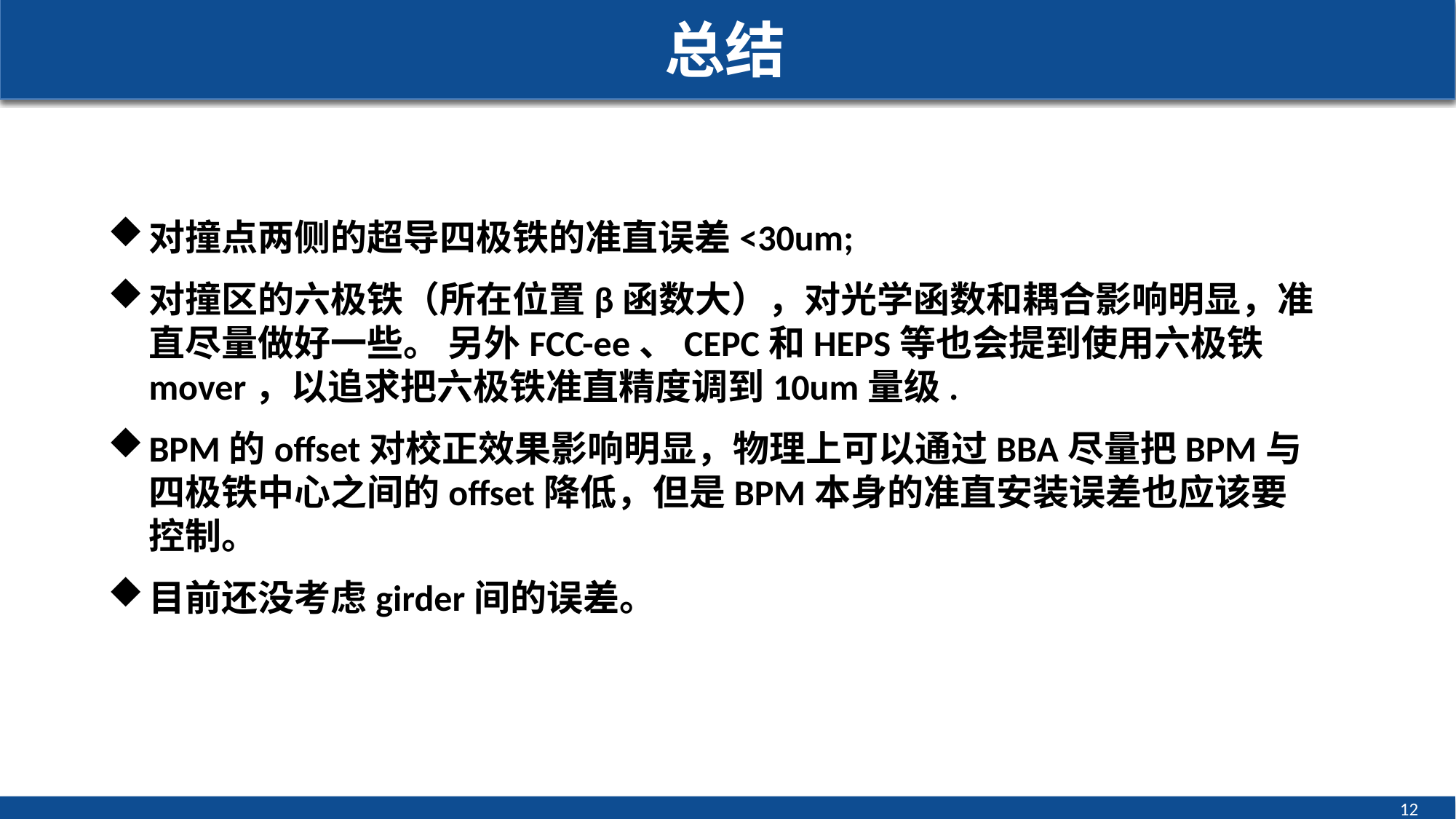

# 总结
对撞点两侧的超导四极铁的准直误差<30um;
对撞区的六极铁（所在位置β函数大），对光学函数和耦合影响明显，准直尽量做好一些。 另外FCC-ee、CEPC和HEPS等也会提到使用六极铁mover，以追求把六极铁准直精度调到10um量级.
BPM的offset对校正效果影响明显，物理上可以通过BBA尽量把BPM与四极铁中心之间的offset降低，但是BPM本身的准直安装误差也应该要控制。
目前还没考虑girder间的误差。